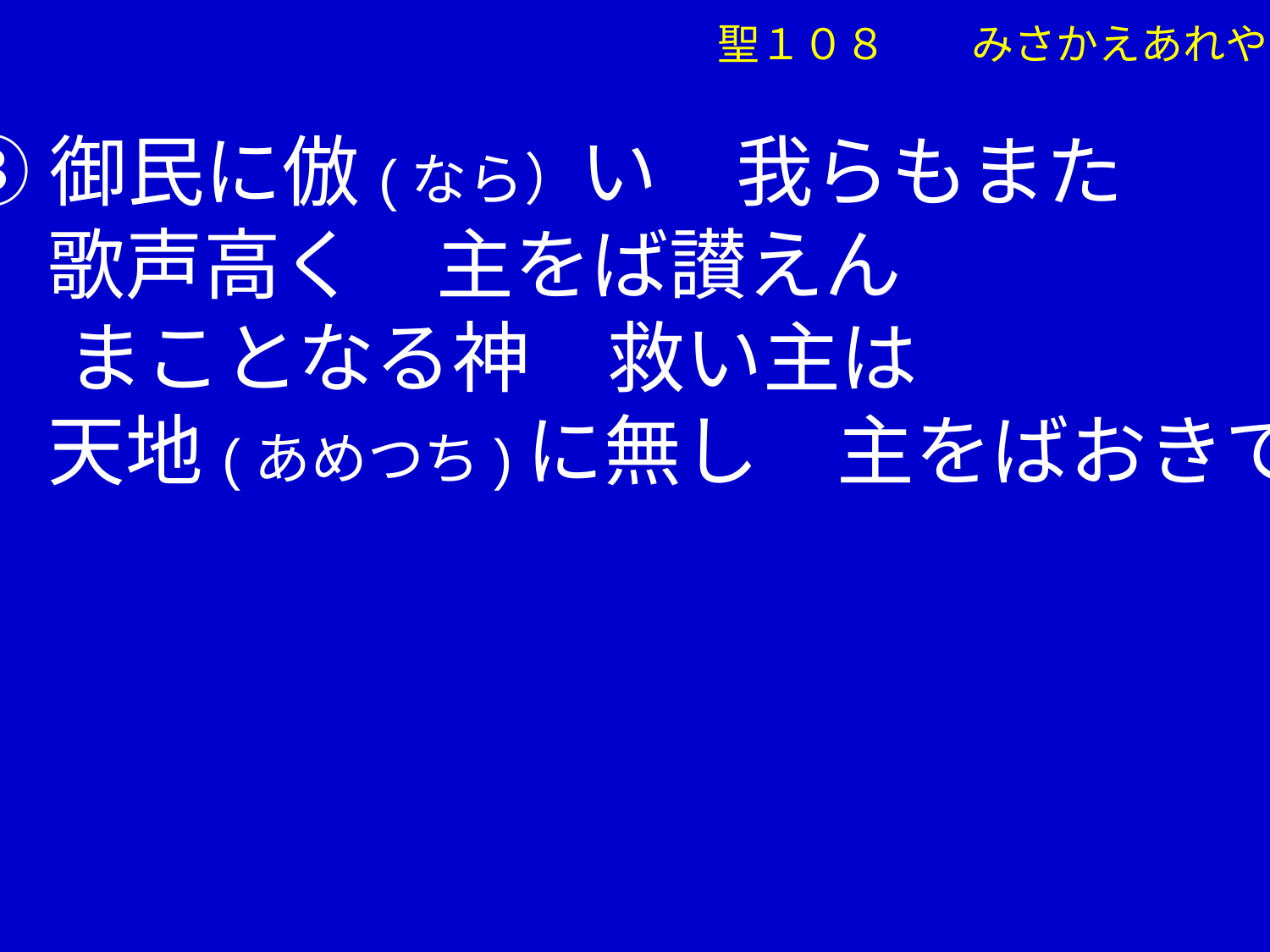

聖１０８　　みさかえあれや
➂御民に倣(なら）い　我らもまた
　 歌声高く　主をば讃えん
 　まことなる神　救い主は
　 天地(あめつち)に無し　主をばおきて